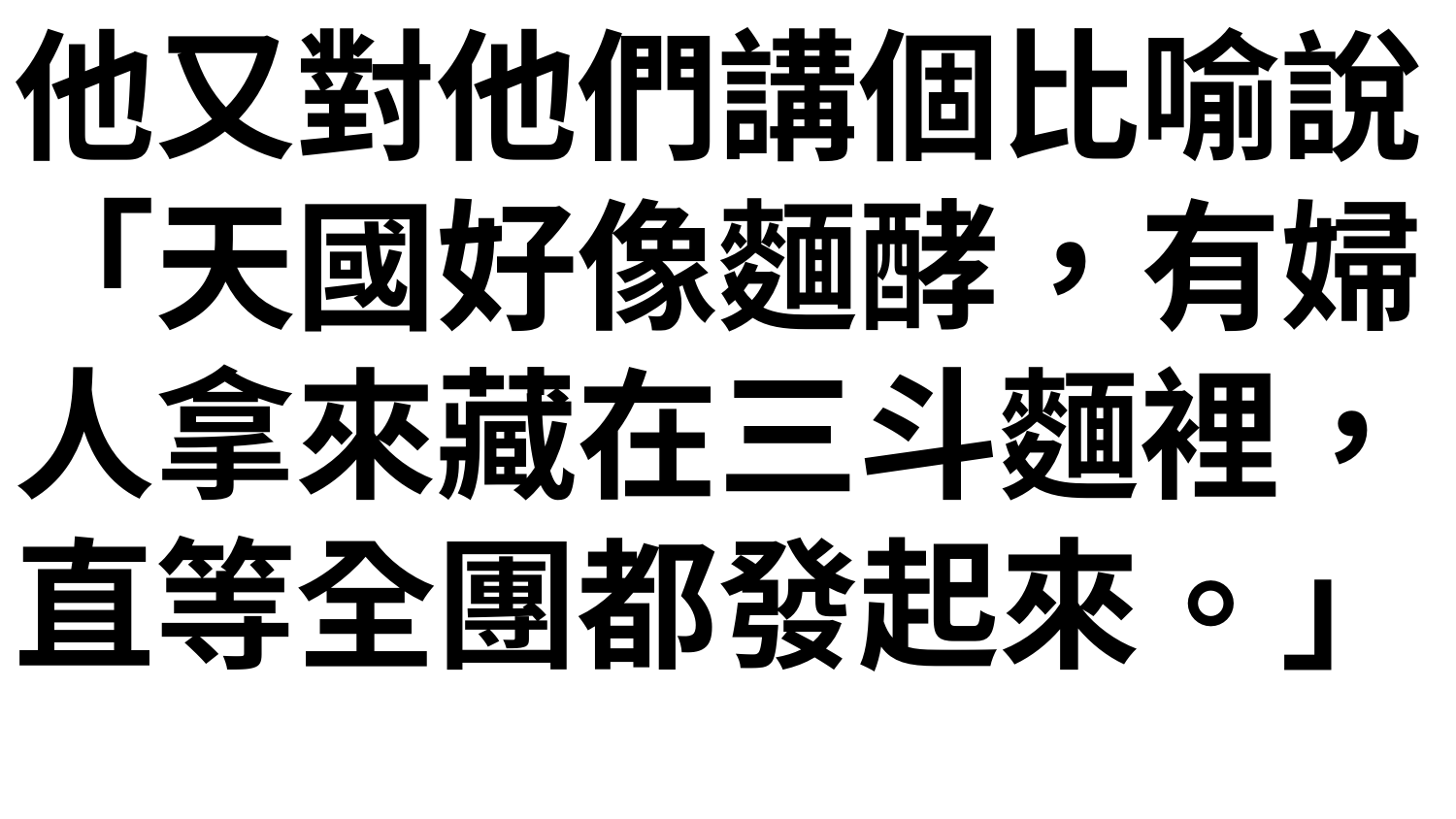

他又對他們講個比喻說:「天國好像麵酵，有婦人拿來藏在三斗麵裡，直等全團都發起來。」